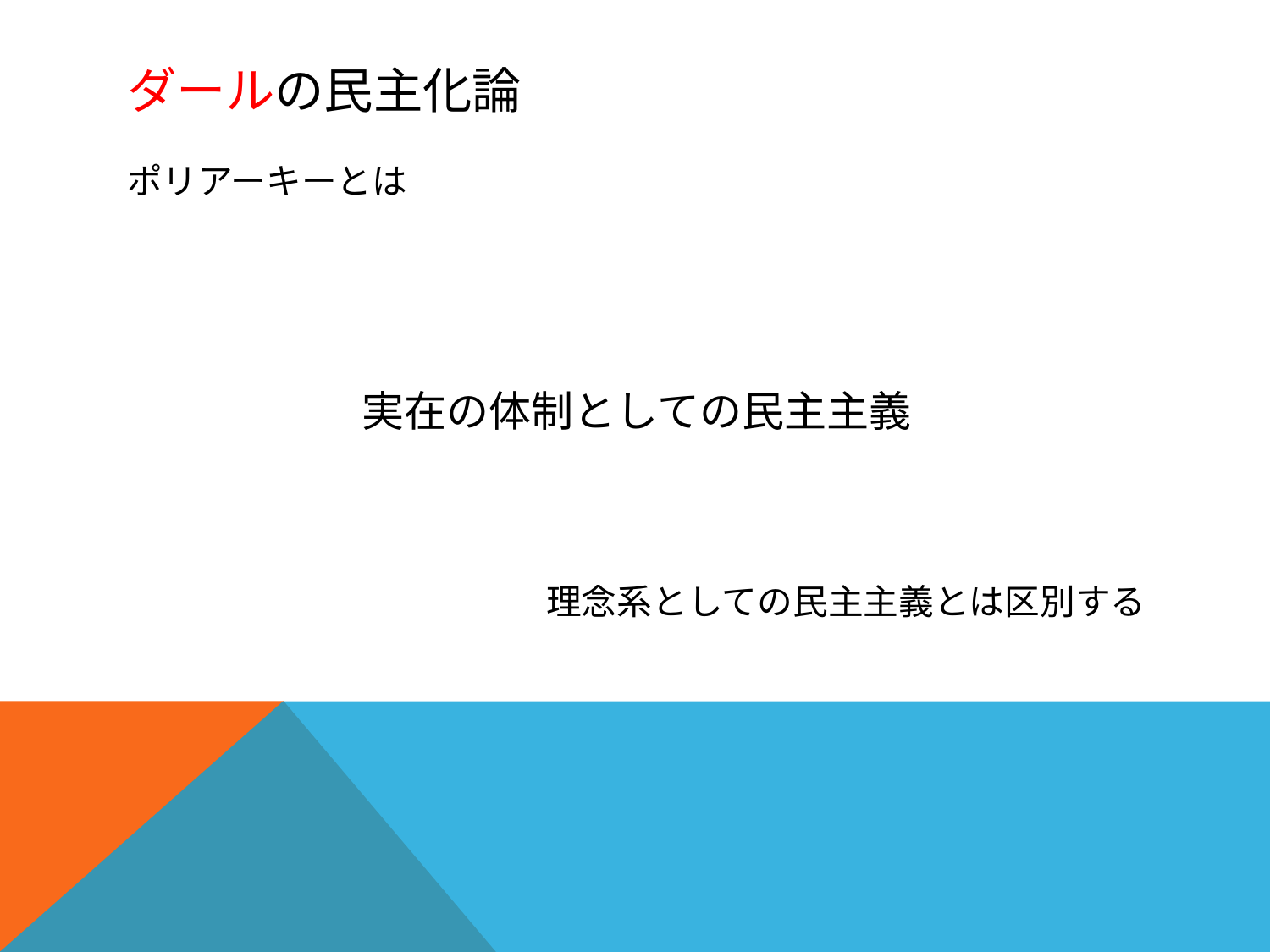

# ダールの民主化論
ポリアーキーとは

実在の体制としての民主主義

理念系としての民主主義とは区別する